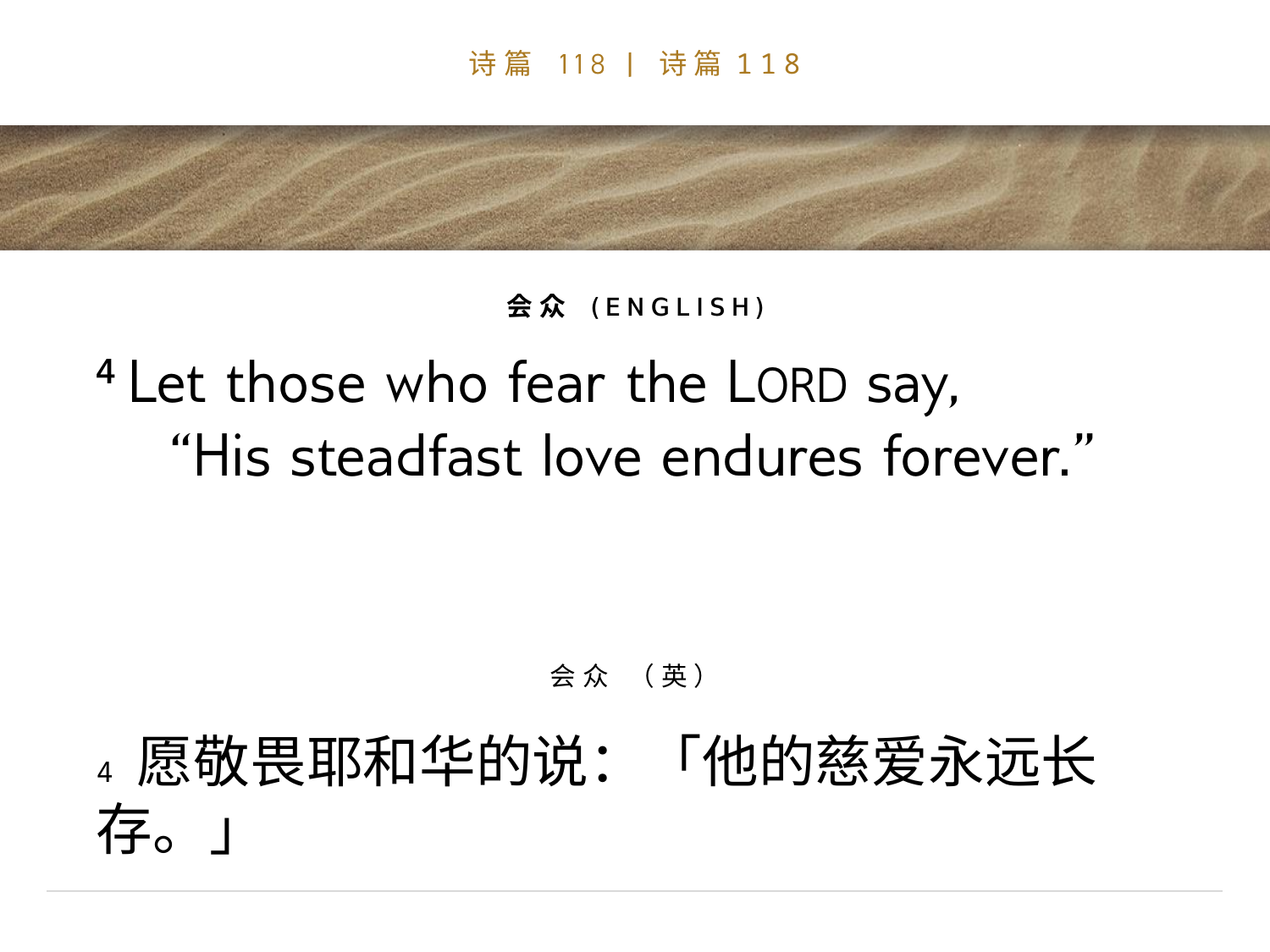

# 诗篇 118 | 诗篇118
会众 (ENGLISH)
4 Let those who fear the LORD say,
    “His steadfast love endures forever.”

会众 （英）
4 愿敬畏耶和华的说：「他的慈爱永远长存。」